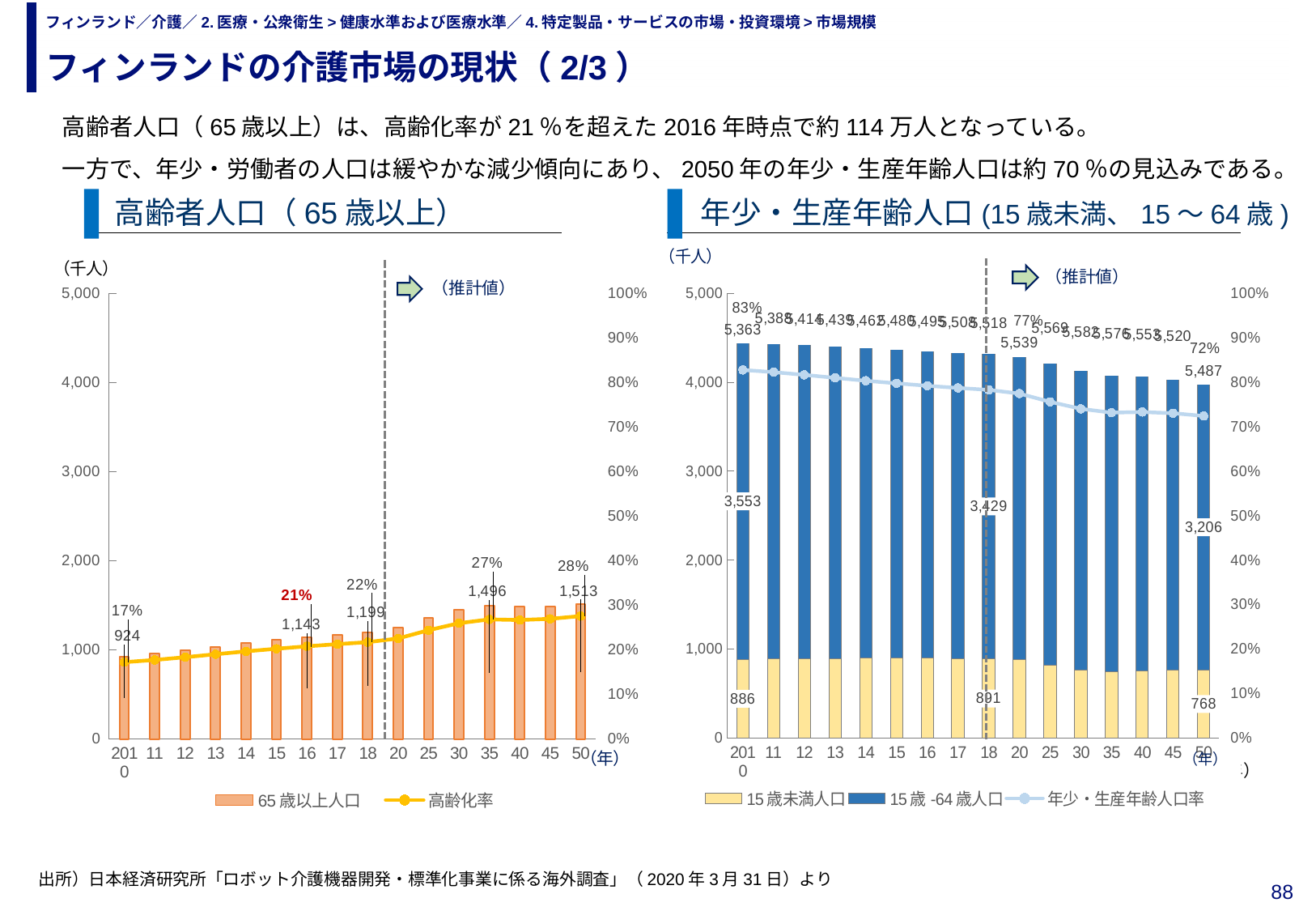

フィンランドの介護市場の現状（2/3）
# フィンランド／介護／2.医療・公衆衛生>健康水準および医療水準／4.特定製品・サービスの市場・投資環境>市場規模
　高齢者人口（65歳以上）は、高齢化率が21％を超えた2016年時点で約114万人となっている。
　一方で、年少・労働者の人口は緩やかな減少傾向にあり、2050年の年少・生産年齢人口は約70％の見込みである。
高齢者人口（65歳以上）

年少・生産年齢人口(15歳未満、15～64歳)

### Chart

| Category | 15歳未満人口 | 15歳-64歳人口 | 総数 | 年少・生産年齢人口率 |
|---|---|---|---|---|
| 2010 | 886.165 | 3553.105 | 5363.352000000001 | 0.8277043908361785 |
| 11 | 888.376 | 3544.386 | 5388.272 | 0.8226685661005977 |
| 12 | 891.049 | 3529.791 | 5413.97 | 0.8165615989745049 |
| 13 | 894.254 | 3510.727 | 5438.972 | 0.809892200217247 |
| 14 | 897.097 | 3490.743 | 5461.513 | 0.8034110694234363 |
| 15 | 898.35 | 3471.884 | 5479.531000000001 | 0.7975562142088437 |
| 16 | 897.595 | 3455.182 | 5495.303 | 0.7920904452402352 |
| 17 | 895.149 | 3440.986 | 5508.214 | 0.7872125157083585 |
| 18 | 890.899 | 3428.587 | 5518.05 | 0.7827921095314467 |
| 20 | 879.0 | 3411.0 | 5539.0 | 0.7745080339411446 |
| 25 | 821.0 | 3389.0 | 5569.0 | 0.7559705512659365 |
| 30 | 764.0 | 3368.0 | 5582.0 | 0.740236474381942 |
| 35 | 748.0 | 3332.0 | 5576.0 | 0.7317073170731707 |
| 40 | 757.0 | 3314.0 | 5553.0 | 0.7331172339276067 |
| 45 | 769.0 | 3263.0 | 5520.0 | 0.7304347826086957 |
| 50 | 768.0 | 3206.0 | 5487.0 | 0.7242573355203208 |

### Chart

| Category | 65歳以上人口 | 高齢化率 |
|---|---|---|
| 2010 | 924.082 | 0.17229560916382144 |
| 11 | 955.51 | 0.17733143389940226 |
| 12 | 993.13 | 0.18343836714308223 |
| 13 | 1033.991 | 0.19010779978275305 |
| 14 | 1073.673 | 0.19658896657189437 |
| 15 | 1109.297 | 0.2024437857911562 |
| 16 | 1142.526 | 0.20790955475976483 |
| 17 | 1172.079 | 0.21278748429164154 |
| 18 | 1198.564 | 0.2172078904685532 |
| 20 | 1249.0 | 0.22549196605885538 |
| 25 | 1359.0 | 0.24402944873406357 |
| 30 | 1450.0 | 0.25976352561805804 |
| 35 | 1496.0 | 0.2682926829268293 |
| 40 | 1482.0 | 0.2668827660723933 |
| 45 | 1488.0 | 0.26956521739130435 |
| 50 | 1513.0 | 0.27574266447967927 |
（推計値）

（推計値）

（年）
出所）日本経済研究所「ロボット介護機器開発・標準化事業に係る海外調査」（2020年3月31日）より